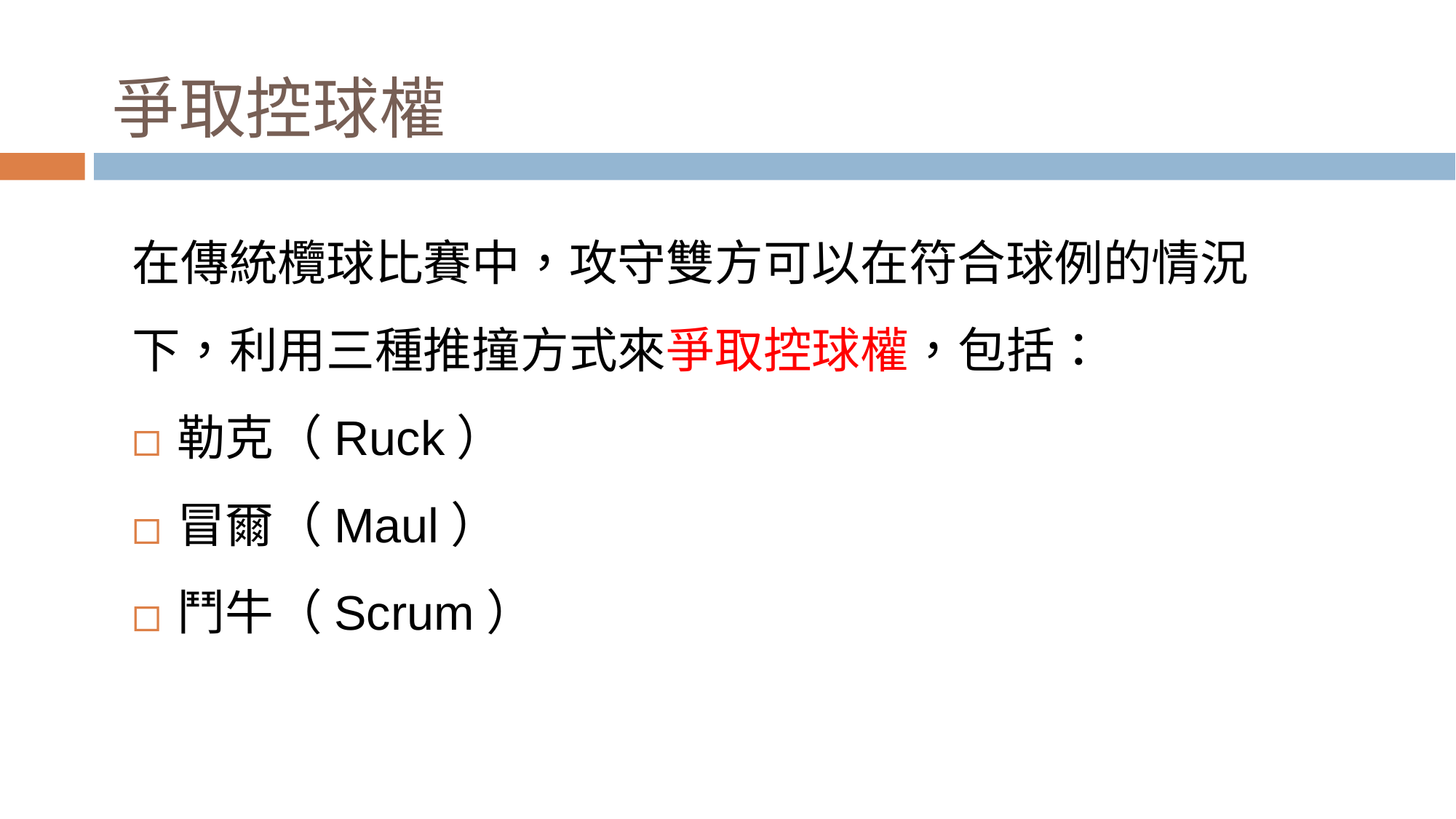

# 爭取控球權

在傳統欖球比賽中，攻守雙方可以在符合球例的情況下，利用三種推撞方式來爭取控球權，包括：
勒克（Ruck）
冒爾（Maul）
鬥牛（Scrum）